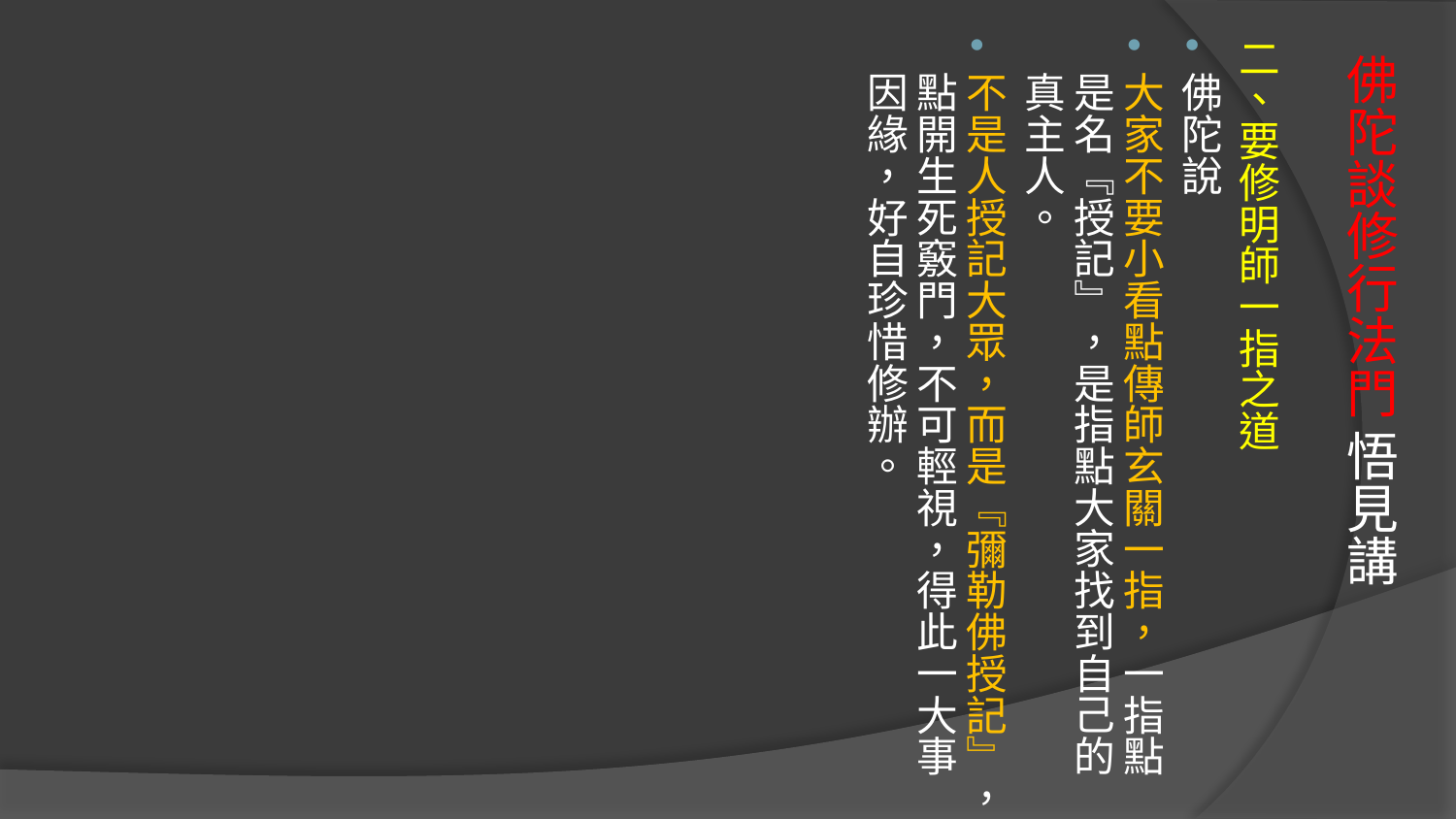

二、要修明師一指之道
佛陀說
大家不要小看點傳師玄關一指，一指點是名『授記』，是指點大家找到自己的真主人。
不是人授記大眾，而是『彌勒佛授記』，點開生死竅門，不可輕視，得此一大事因緣，好自珍惜修辦。

# 佛陀談修行法門 悟見講